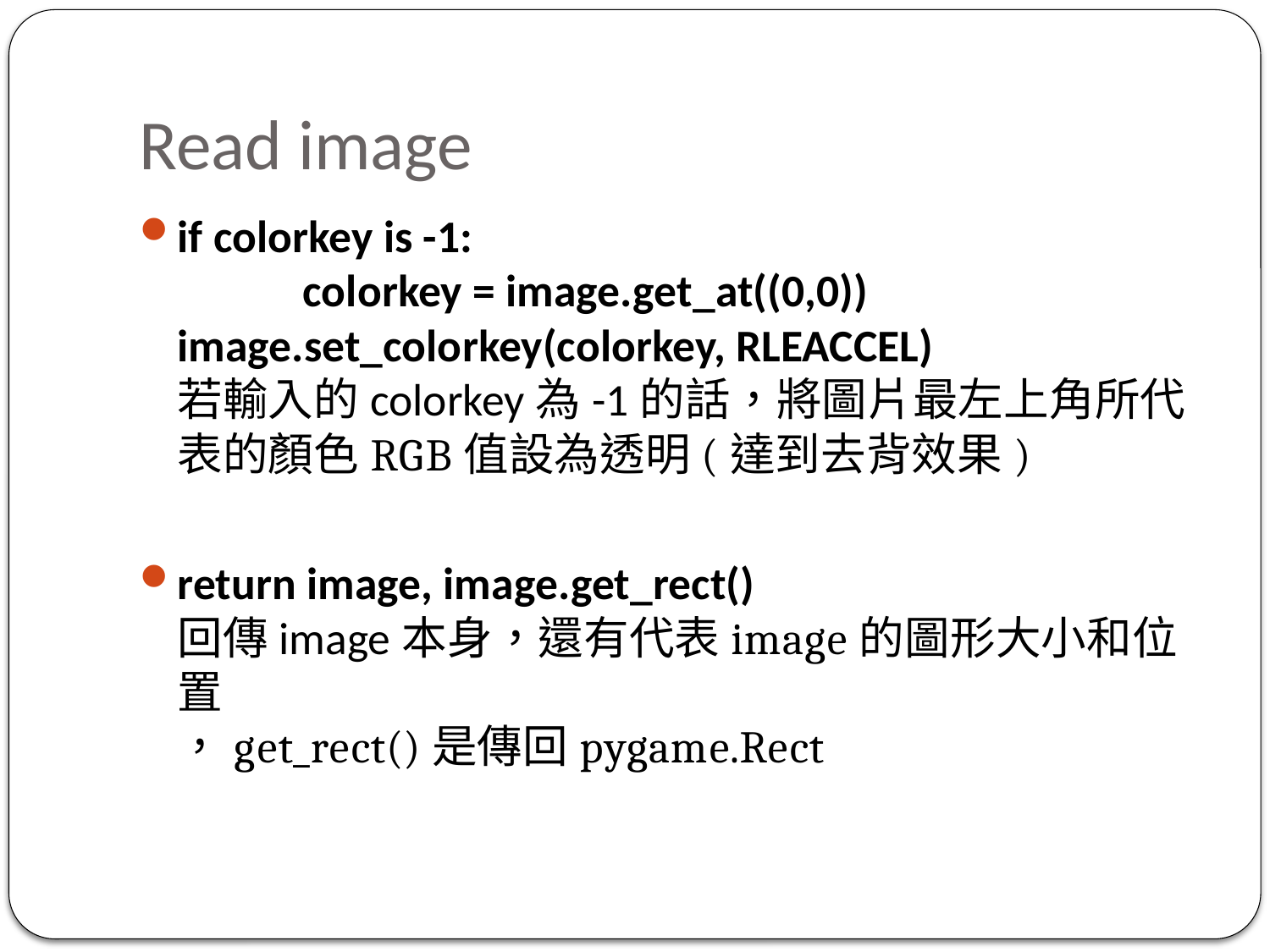

# Read image
if colorkey is -1:
	colorkey = image.get_at((0,0))
image.set_colorkey(colorkey, RLEACCEL)
若輸入的colorkey為-1的話，將圖片最左上角所代表的顏色RGB值設為透明(達到去背效果)

return image, image.get_rect()
回傳image本身，還有代表image的圖形大小和位置
，get_rect()是傳回pygame.Rect